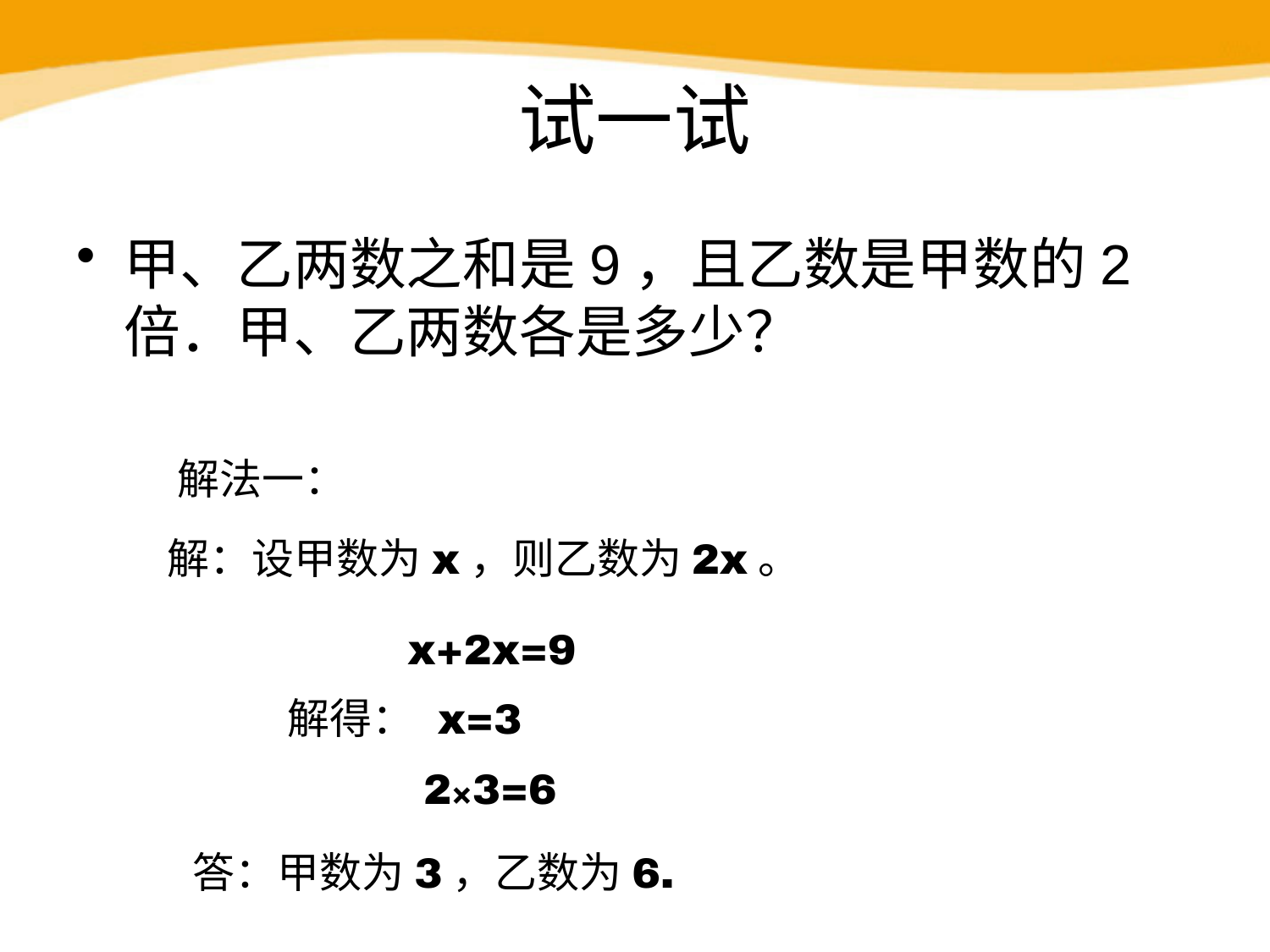

# 试一试
甲、乙两数之和是9，且乙数是甲数的2倍．甲、乙两数各是多少？
解法一：
解：设甲数为x，则乙数为2x。
x+2x=9
解得：
x=3
2×3=6
答：甲数为3，乙数为6.